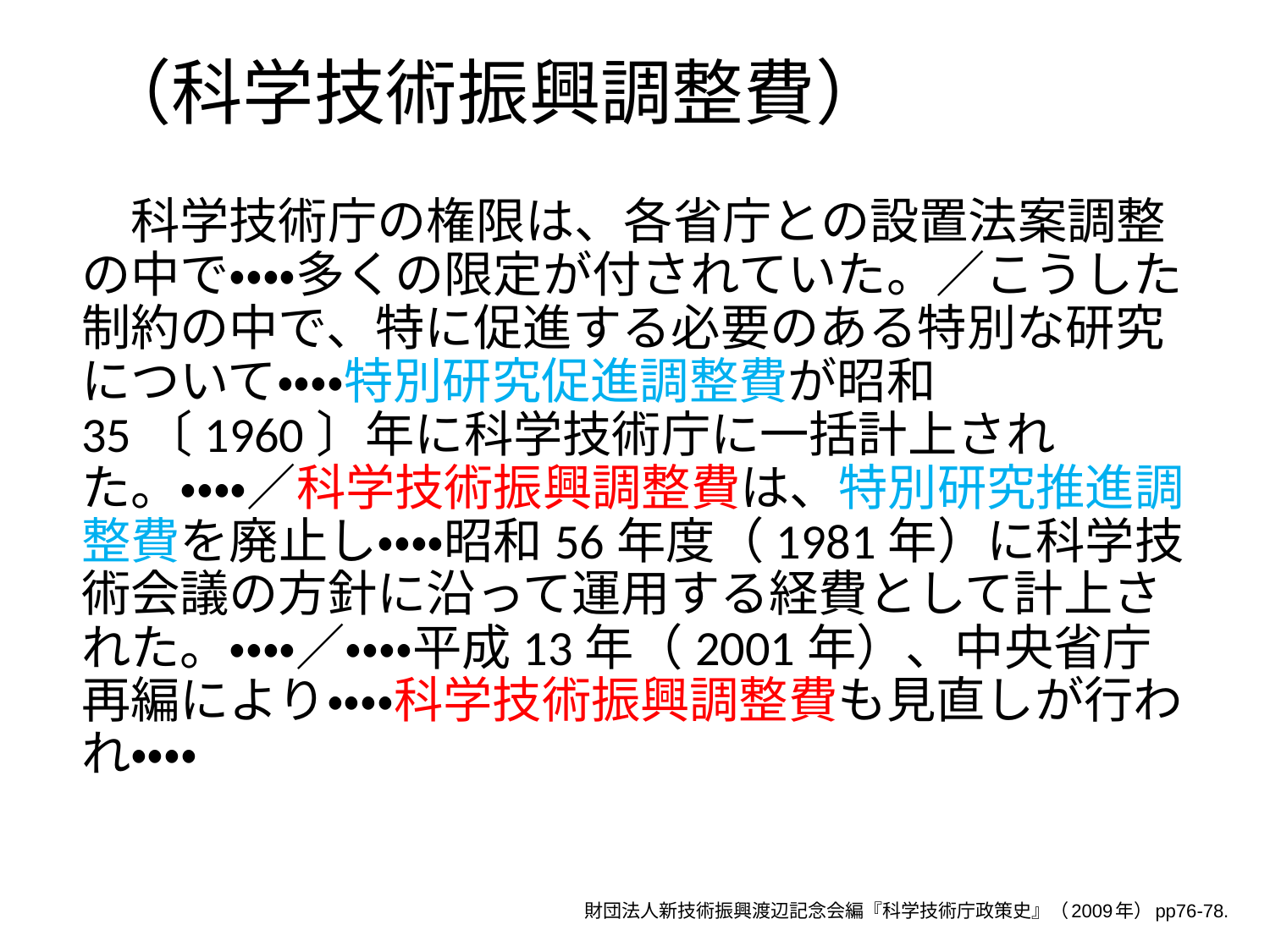

# （科学技術振興調整費）
　科学技術庁の権限は、各省庁との設置法案調整の中で・・・・多くの限定が付されていた。／こうした制約の中で、特に促進する必要のある特別な研究について・・・・特別研究促進調整費が昭和35〔1960〕年に科学技術庁に一括計上された。・・・・／科学技術振興調整費は、特別研究推進調整費を廃止し・・・・昭和56年度（1981年）に科学技術会議の方針に沿って運用する経費として計上された。・・・・／・・・・平成13年（2001年）、中央省庁再編により・・・・科学技術振興調整費も見直しが行われ・・・・
財団法人新技術振興渡辺記念会編『科学技術庁政策史』（2009年）pp76-78.